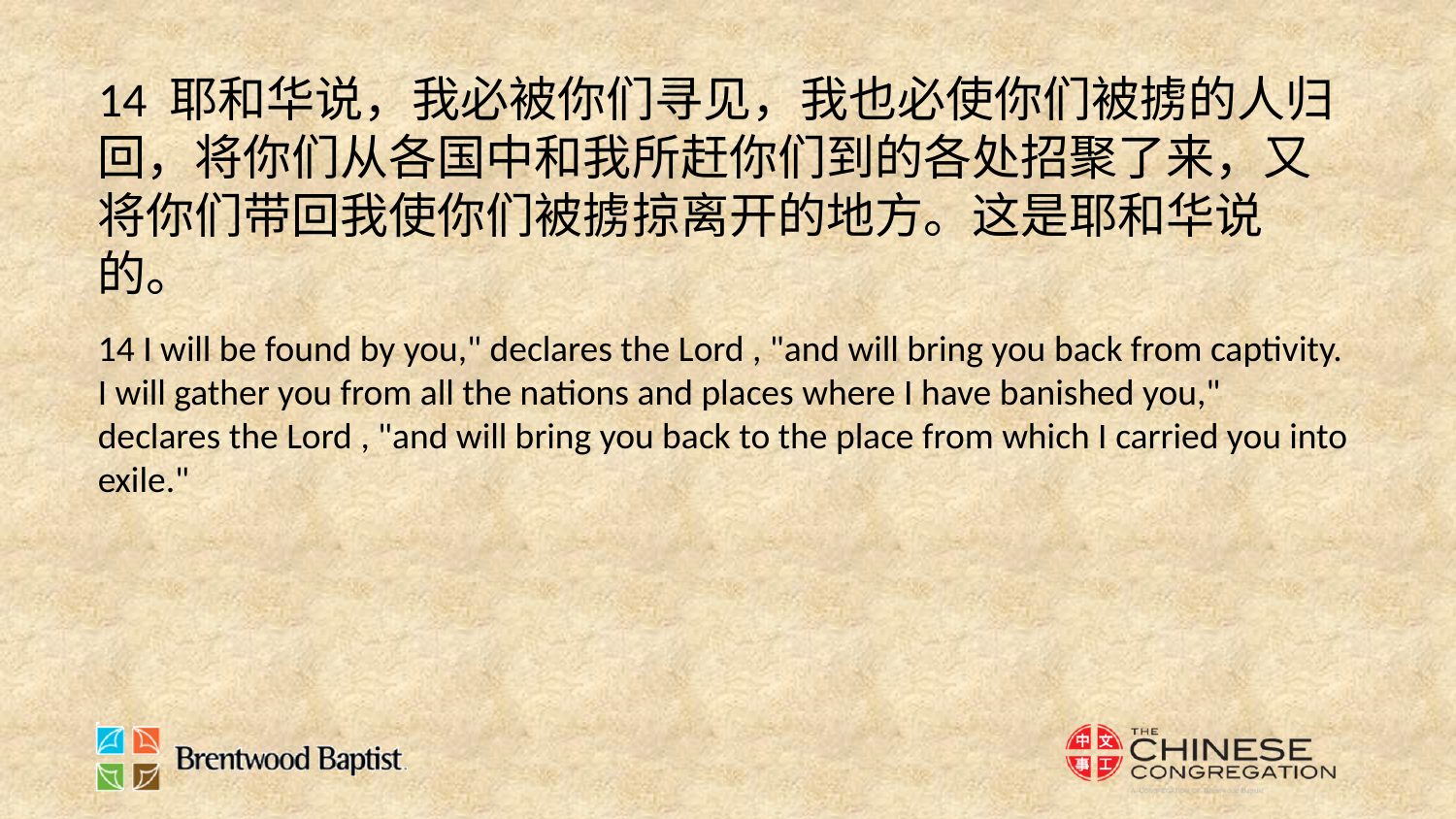

14 耶和华说，我必被你们寻见，我也必使你们被掳的人归回，将你们从各国中和我所赶你们到的各处招聚了来，又将你们带回我使你们被掳掠离开的地方。这是耶和华说的。

14 I will be found by you," declares the Lord , "and will bring you back from captivity. I will gather you from all the nations and places where I have banished you," declares the Lord , "and will bring you back to the place from which I carried you into exile."